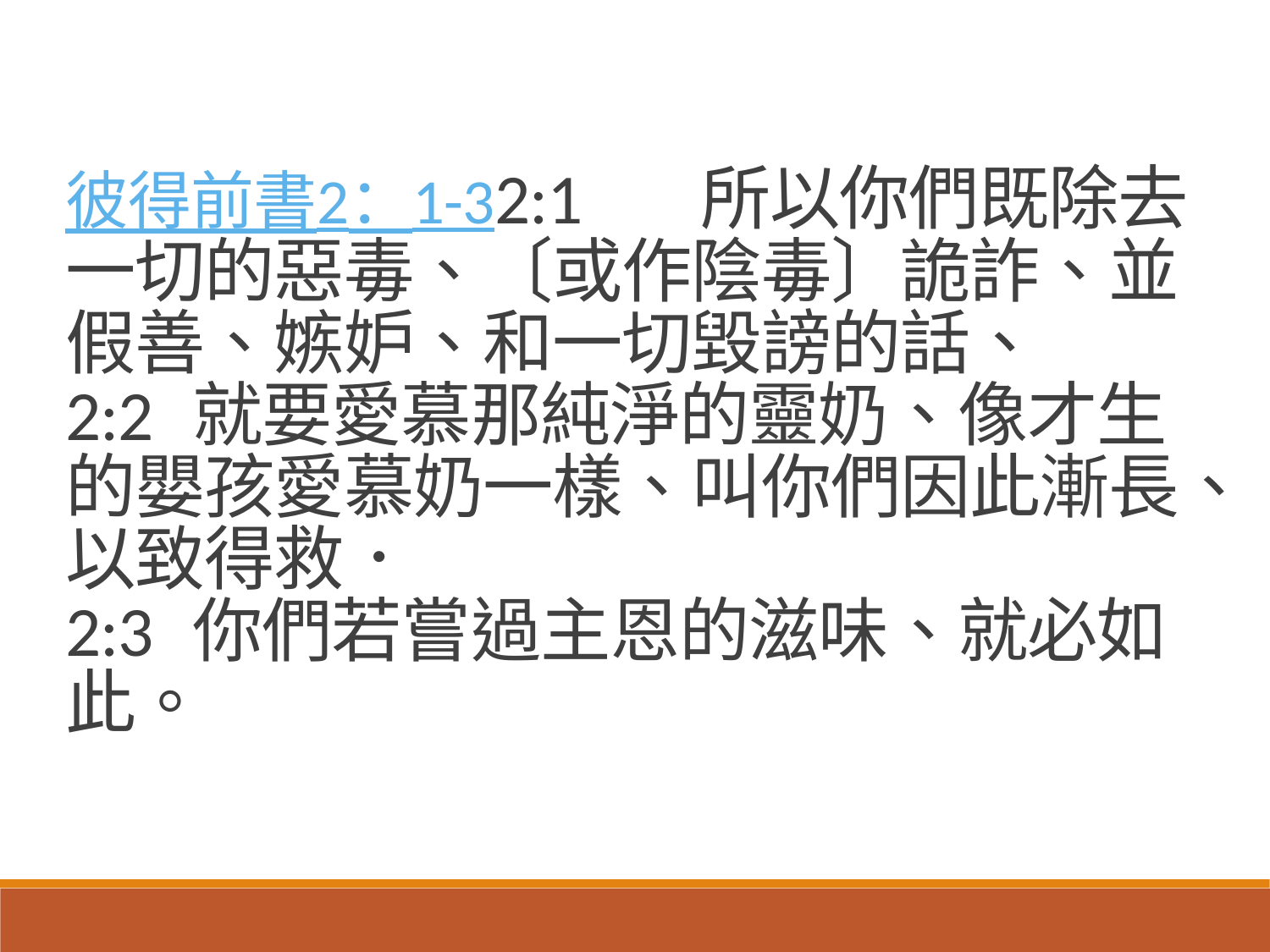

彼得前書2：1-3
2:1	所以你們既除去一切的惡毒、〔或作陰毒〕詭詐、並假善、嫉妒、和一切毀謗的話、
2:2	就要愛慕那純淨的靈奶、像才生的嬰孩愛慕奶一樣、叫你們因此漸長、以致得救．
2:3	你們若嘗過主恩的滋味、就必如此。